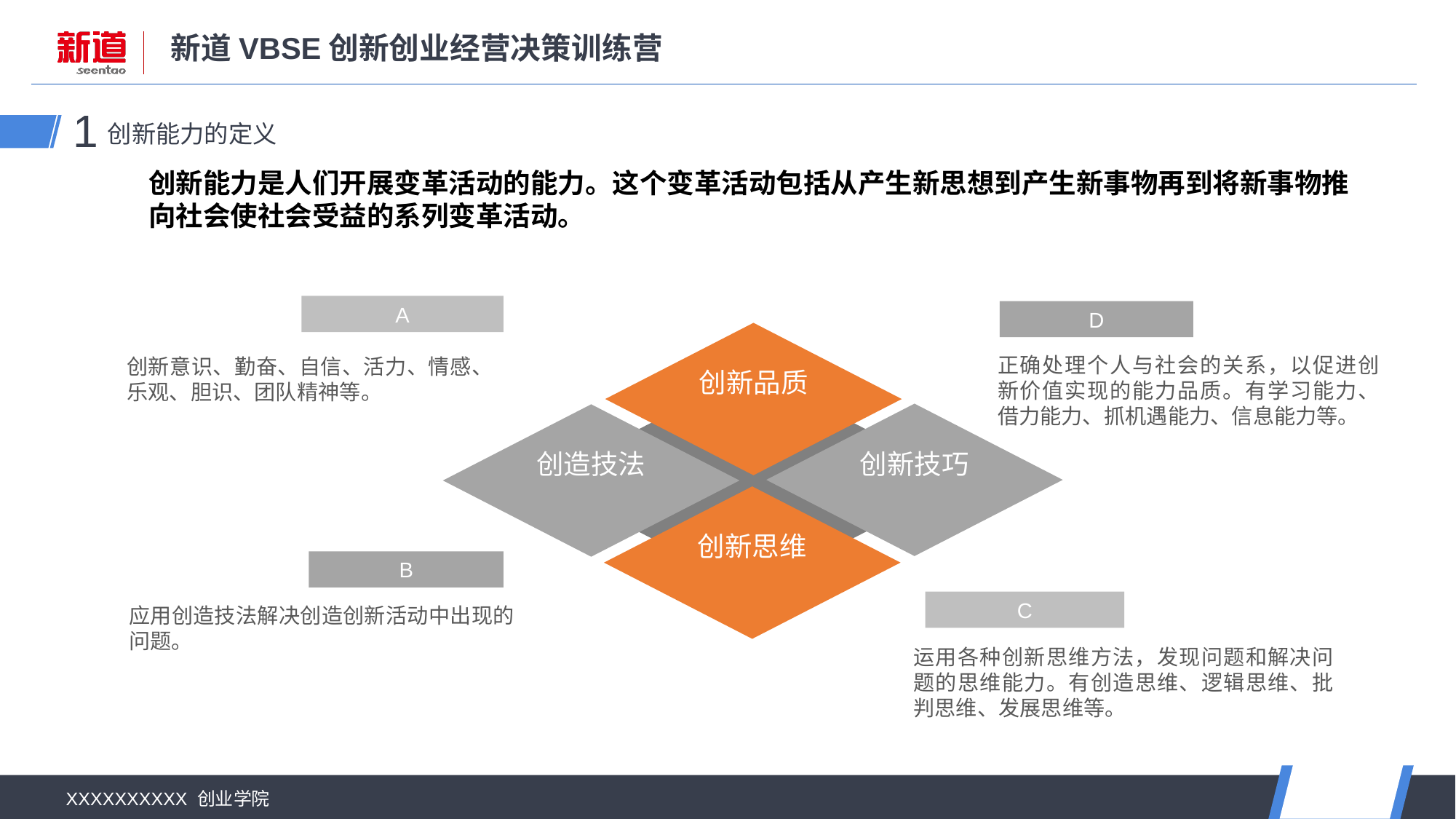

创新能力的定义
1
创新能力是人们开展变革活动的能力。这个变革活动包括从产生新思想到产生新事物再到将新事物推向社会使社会受益的系列变革活动。
A
D

创新品质
正确处理个人与社会的关系，以促进创新价值实现的能力品质。有学习能力、借力能力、抓机遇能力、信息能力等。
创新意识、勤奋、自信、活力、情感、乐观、胆识、团队精神等。

创新技巧

创造技法

创新思维
B
C
应用创造技法解决创造创新活动中出现的问题。
运用各种创新思维方法，发现问题和解决问题的思维能力。有创造思维、逻辑思维、批判思维、发展思维等。